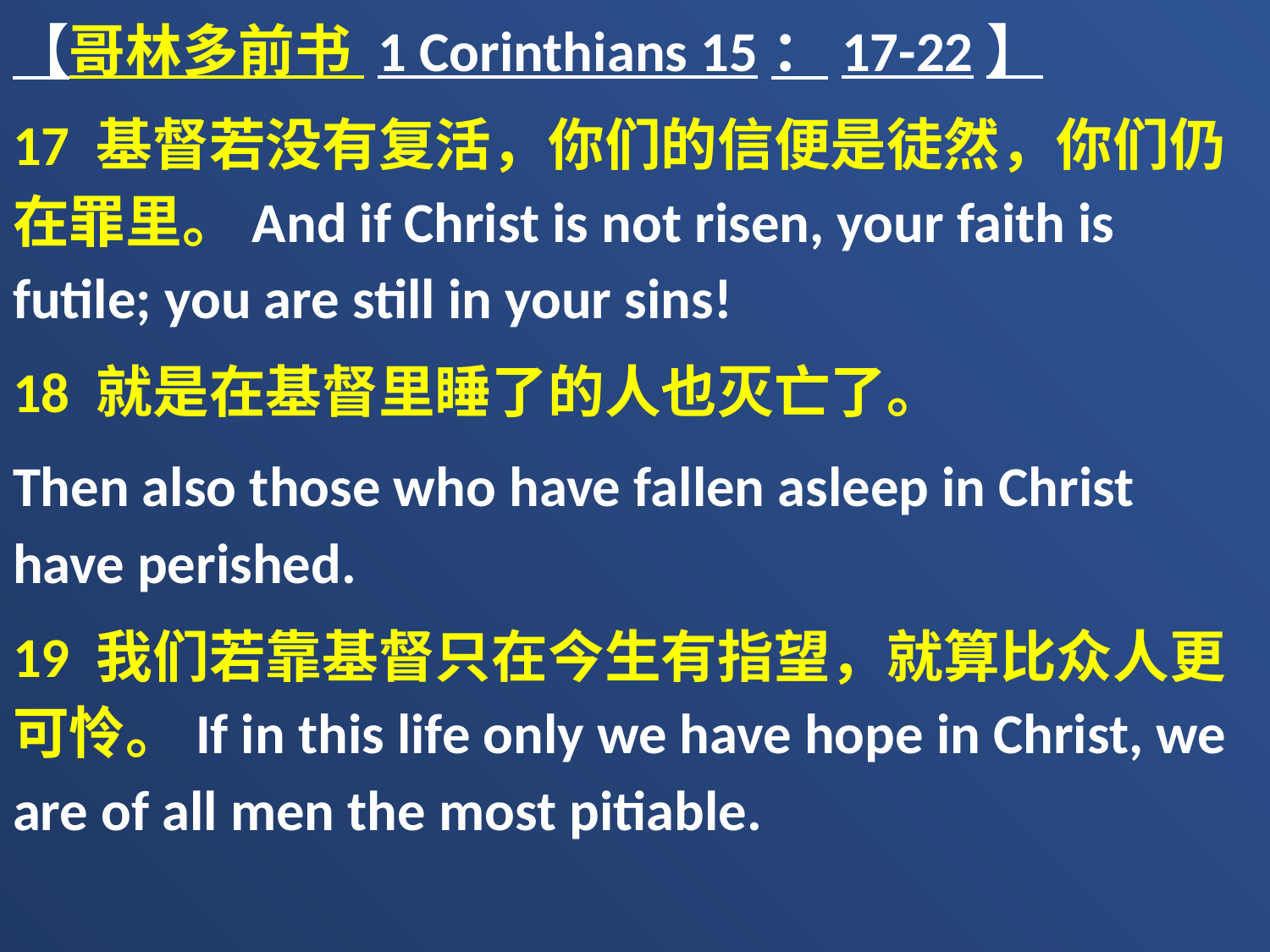

【哥林多前书 1 Corinthians 15：17-22】
17 基督若没有复活，你们的信便是徒然，你们仍在罪里。And if Christ is not risen, your faith is futile; you are still in your sins!
18 就是在基督里睡了的人也灭亡了。
Then also those who have fallen asleep in Christ have perished.
19 我们若靠基督只在今生有指望，就算比众人更可怜。If in this life only we have hope in Christ, we are of all men the most pitiable.